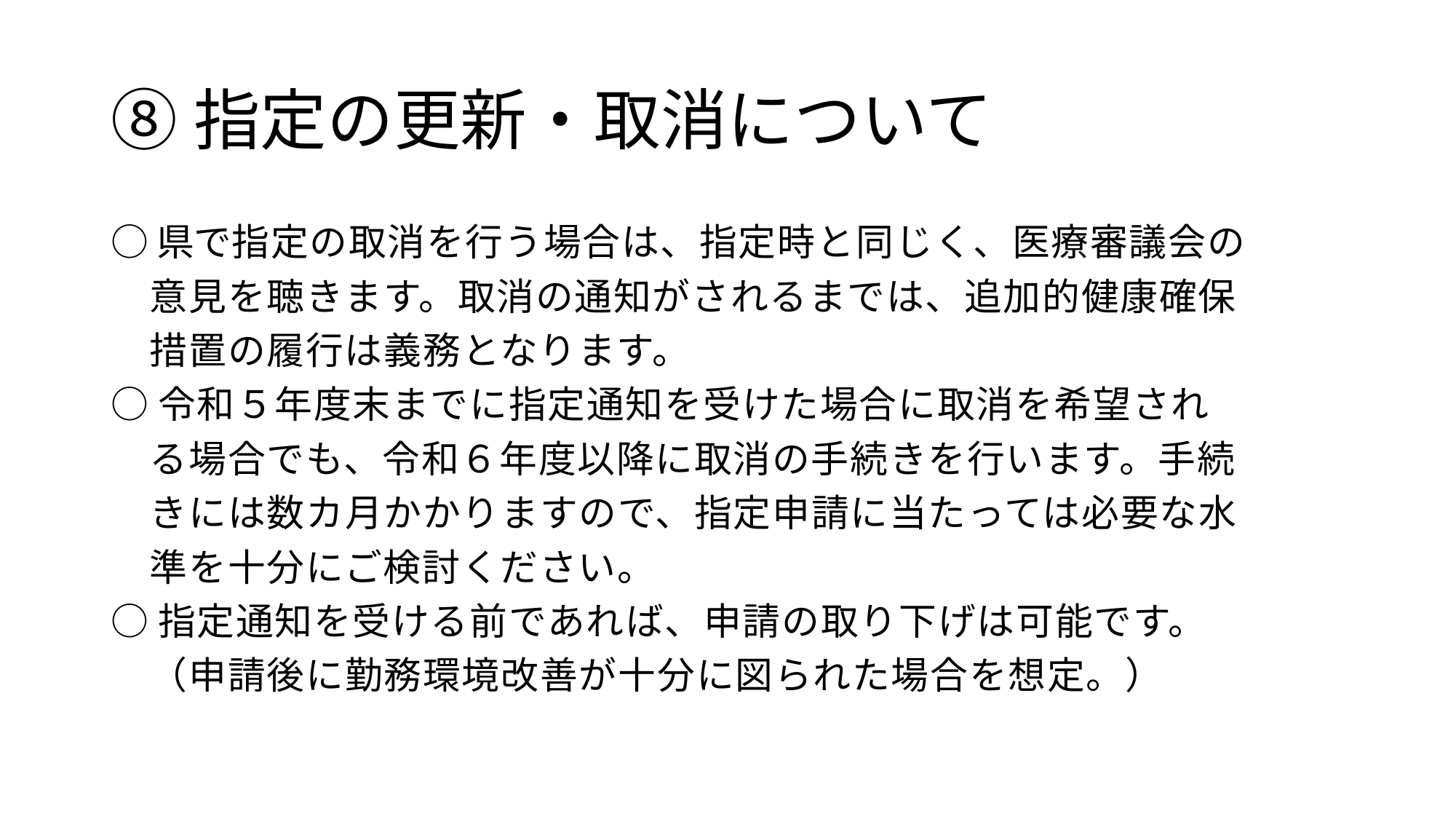

# ⑧指定の更新・取消について
○県で指定の取消を行う場合は、指定時と同じく、医療審議会の
　意見を聴きます。取消の通知がされるまでは、追加的健康確保
　措置の履行は義務となります。
○令和５年度末までに指定通知を受けた場合に取消を希望され
　る場合でも、令和６年度以降に取消の手続きを行います。手続
　きには数カ月かかりますので、指定申請に当たっては必要な水
　準を十分にご検討ください。
○指定通知を受ける前であれば、申請の取り下げは可能です。
　（申請後に勤務環境改善が十分に図られた場合を想定。）